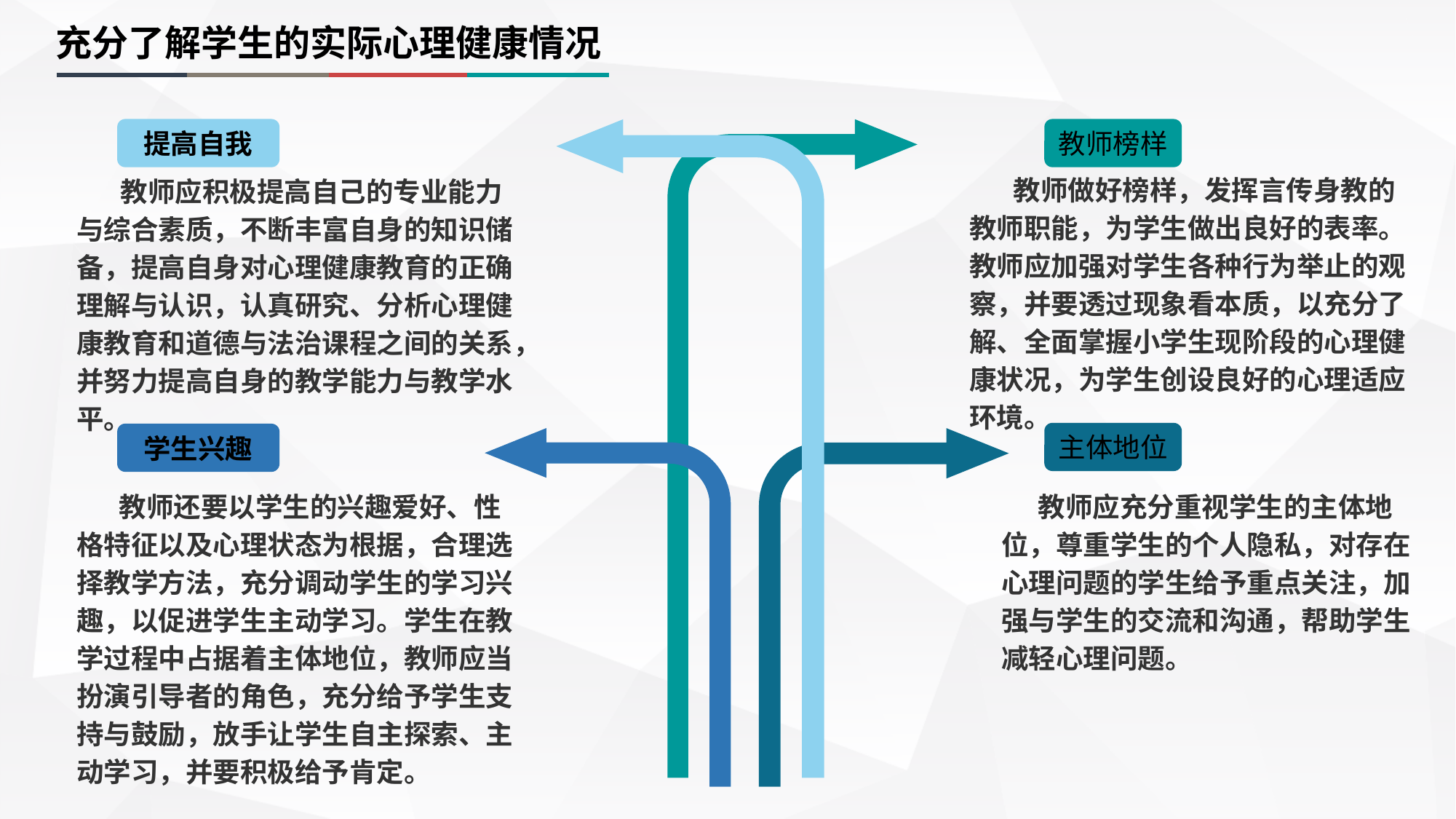

充分了解学生的实际心理健康情况

提高自我
教师榜样

       教师做好榜样，发挥言传身教的教师职能，为学生做出良好的表率。教师应加强对学生各种行为举止的观察，并要透过现象看本质，以充分了解、全面掌握小学生现阶段的心理健康状况，为学生创设良好的心理适应环境。
       教师应积极提高自己的专业能力与综合素质，不断丰富自身的知识储备，提高自身对心理健康教育的正确理解与认识，认真研究、分析心理健康教育和道德与法治课程之间的关系，并努力提高自身的教学能力与教学水平。
主体地位
学生兴趣

       教师还要以学生的兴趣爱好、性格特征以及心理状态为根据，合理选择教学方法，充分调动学生的学习兴趣，以促进学生主动学习。学生在教学过程中占据着主体地位，教师应当扮演引导者的角色，充分给予学生支持与鼓励，放手让学生自主探索、主动学习，并要积极给予肯定。
       教师应充分重视学生的主体地位，尊重学生的个人隐私，对存在心理问题的学生给予重点关注，加强与学生的交流和沟通，帮助学生减轻心理问题。